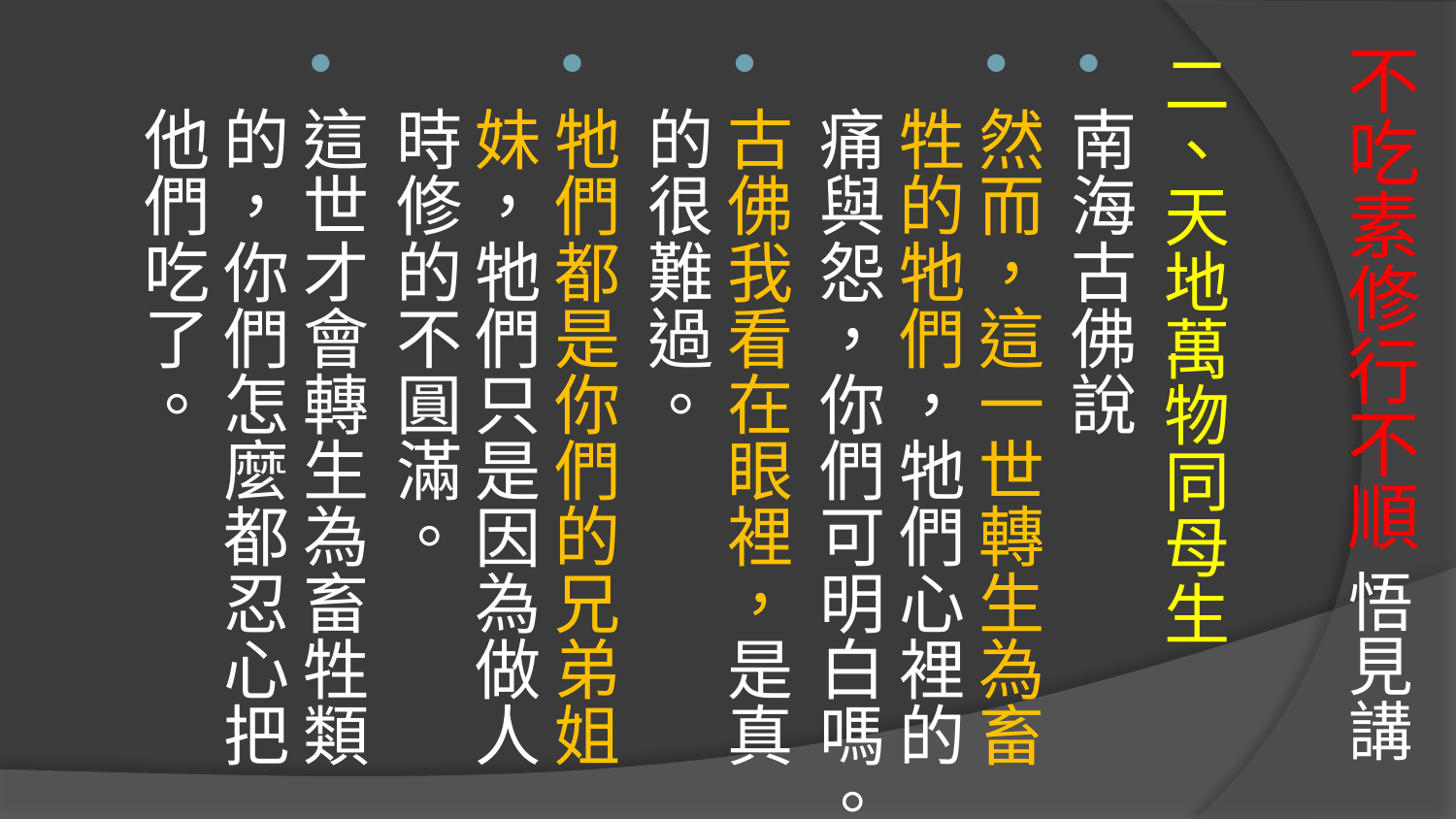

# 不吃素修行不順 悟見講
二、天地萬物同母生
南海古佛說
然而，這一世轉生為畜牲的牠們，牠們心裡的痛與怨，你們可明白嗎。
古佛我看在眼裡，是真的很難過。
牠們都是你們的兄弟姐妹，牠們只是因為做人時修的不圓滿。
這世才會轉生為畜牲類的，你們怎麼都忍心把他們吃了。